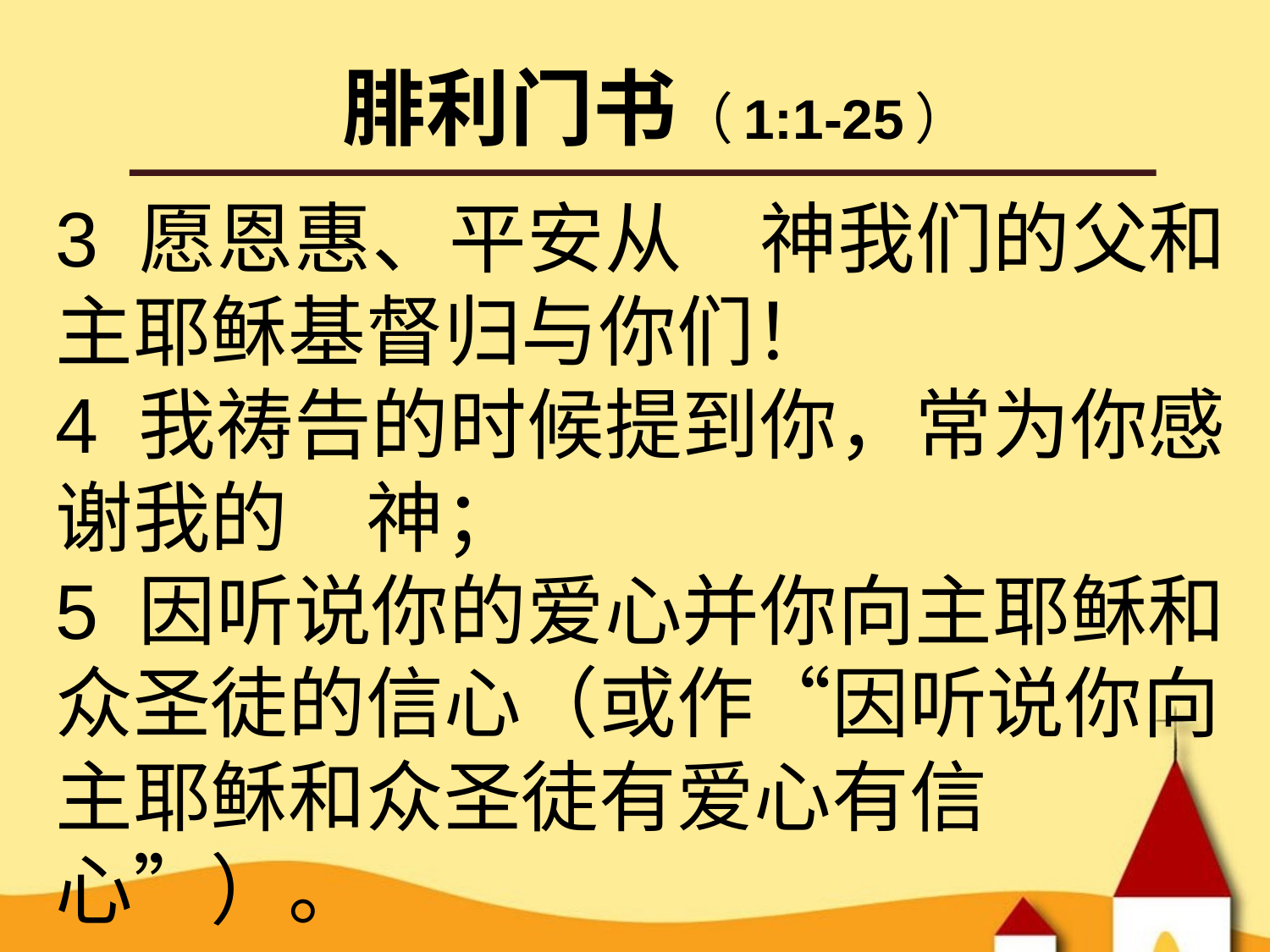

# 腓利门书（1:1-25）

3 愿恩惠、平安从　神我们的父和主耶稣基督归与你们！
4 我祷告的时候提到你，常为你感谢我的　神；
5 因听说你的爱心并你向主耶稣和众圣徒的信心（或作“因听说你向主耶稣和众圣徒有爱心有信心”）。